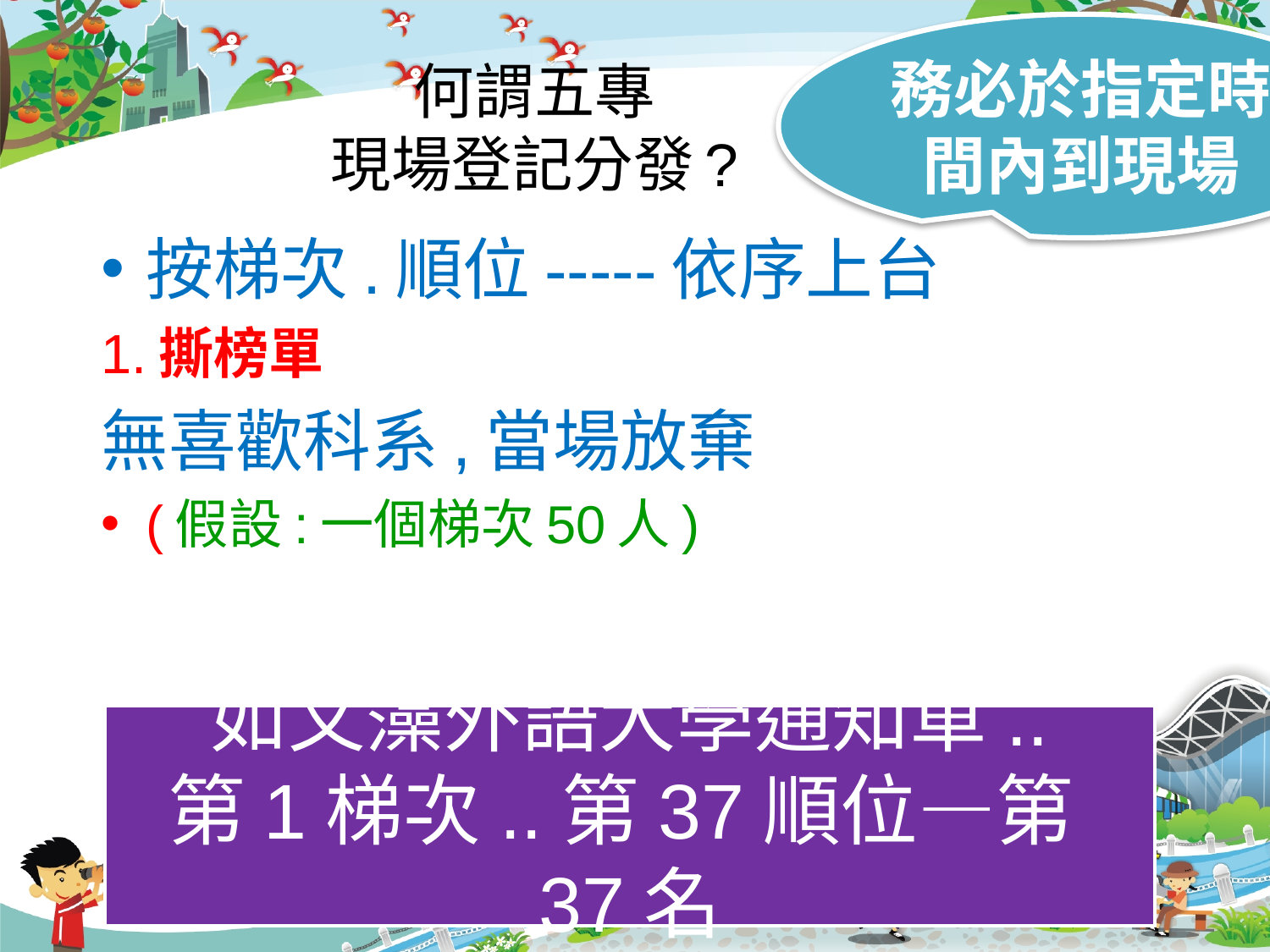

務必於指定時間內到現場
# 何謂五專 現場登記分發?

按梯次.順位-----依序上台
1.撕榜單
無喜歡科系,當場放棄
(假設:一個梯次50人)

如文藻外語大學通知單..
第1梯次..第37順位—第37名